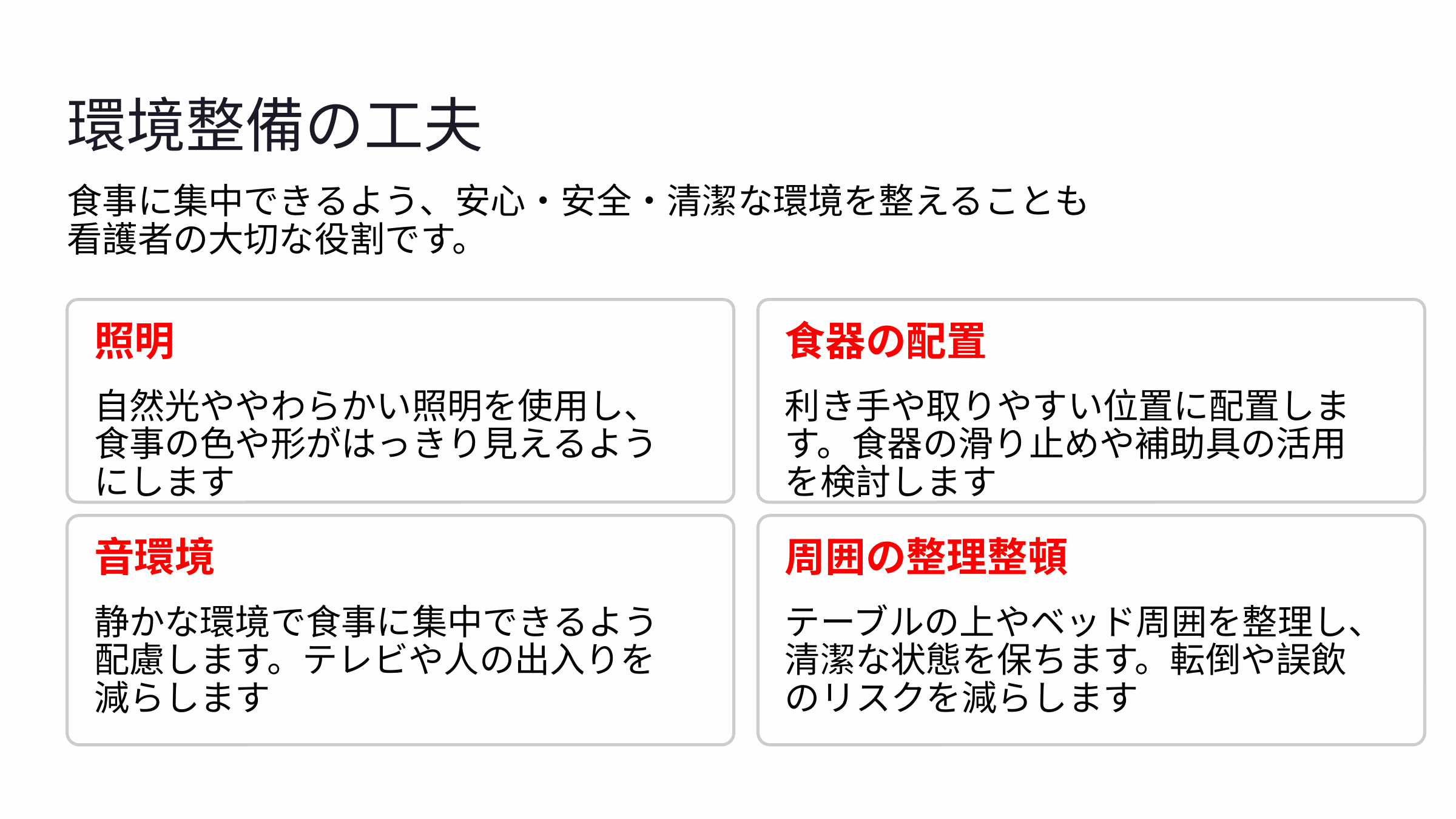

環境整備の工夫
食事に集中できるよう、安心・安全・清潔な環境を整えることも
看護者の大切な役割です。

照明
食器の配置
自然光ややわらかい照明を使用し、食事の色や形がはっきり見えるようにします
利き手や取りやすい位置に配置します。食器の滑り止めや補助具の活用を検討します

音環境
周囲の整理整頓
静かな環境で食事に集中できるよう配慮します。テレビや人の出入りを減らします
テーブルの上やベッド周囲を整理し、清潔な状態を保ちます。転倒や誤飲のリスクを減らします